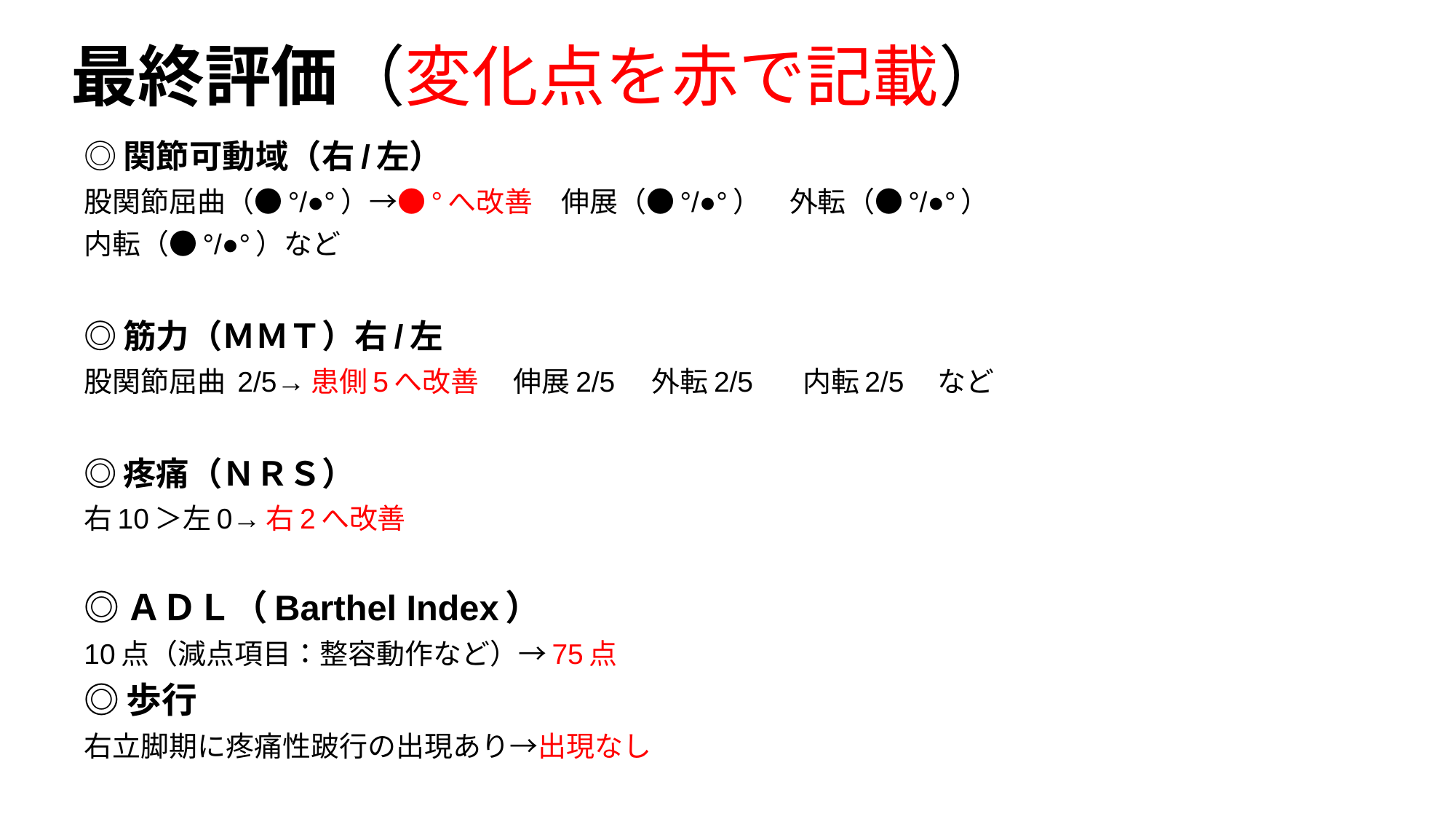

# 最終評価（変化点を赤で記載）
◎関節可動域（右/左）
股関節屈曲（●°/●°）→●°へ改善　伸展（●°/●°）　外転（●°/●°）
内転（●°/●°）など

◎筋力（ＭＭＴ）右/左
股関節屈曲 2/5→患側5へ改善 　伸展2/5    外転2/5  　内転2/5　など

◎疼痛（ＮＲＳ）
右10＞左0→右2へ改善

◎ＡＤＬ（Barthel Index）
10点（減点項目：整容動作など）→75点
◎歩行
右立脚期に疼痛性跛行の出現あり→出現なし